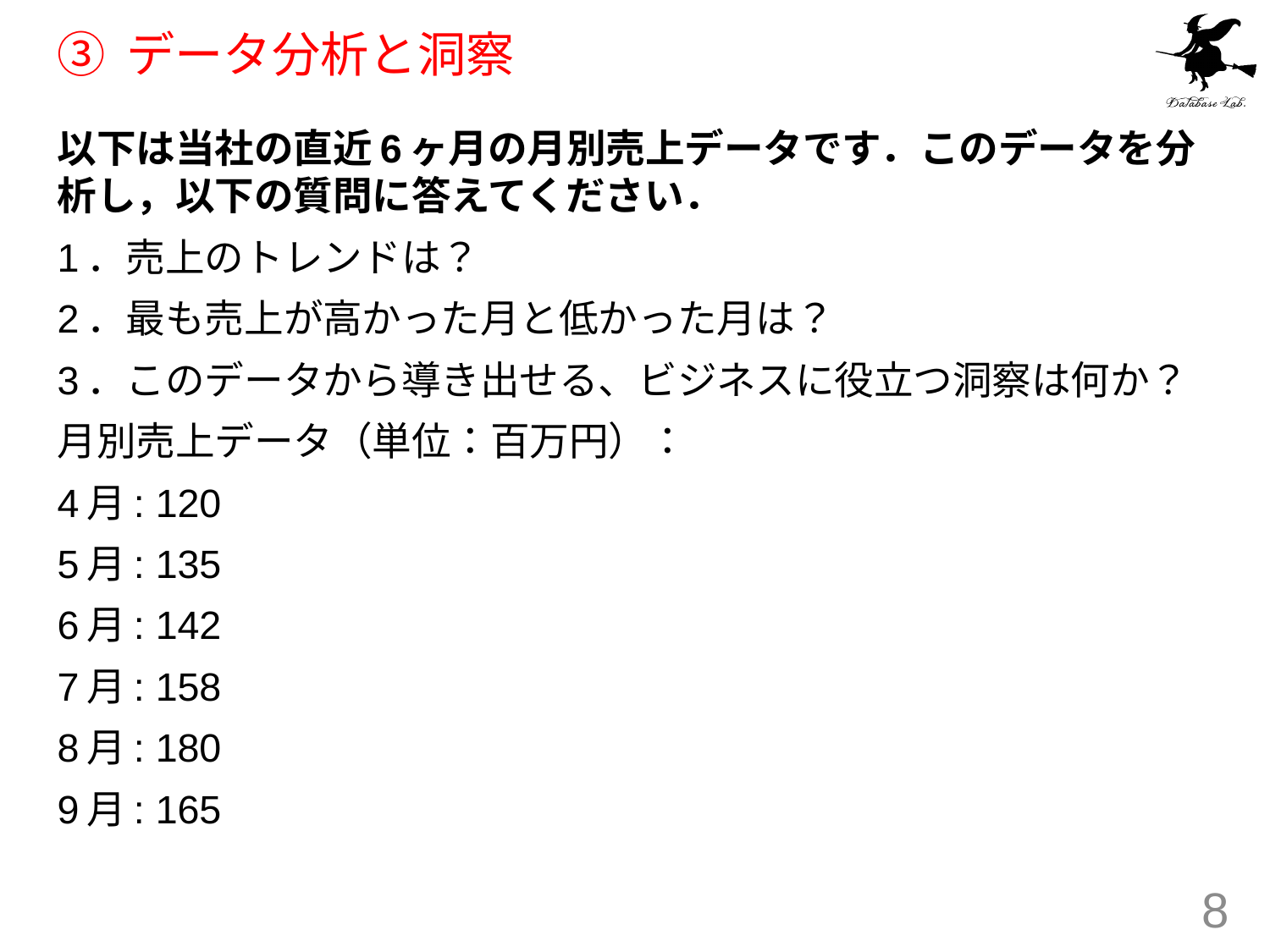

# ③ データ分析と洞察
以下は当社の直近6ヶ月の月別売上データです．このデータを分析し，以下の質問に答えてください．
1．売上のトレンドは？
2．最も売上が高かった月と低かった月は？
3．このデータから導き出せる、ビジネスに役立つ洞察は何か？
月別売上データ（単位：百万円）：
4月: 120
5月: 135
6月: 142
7月: 158
8月: 180
9月: 165
8